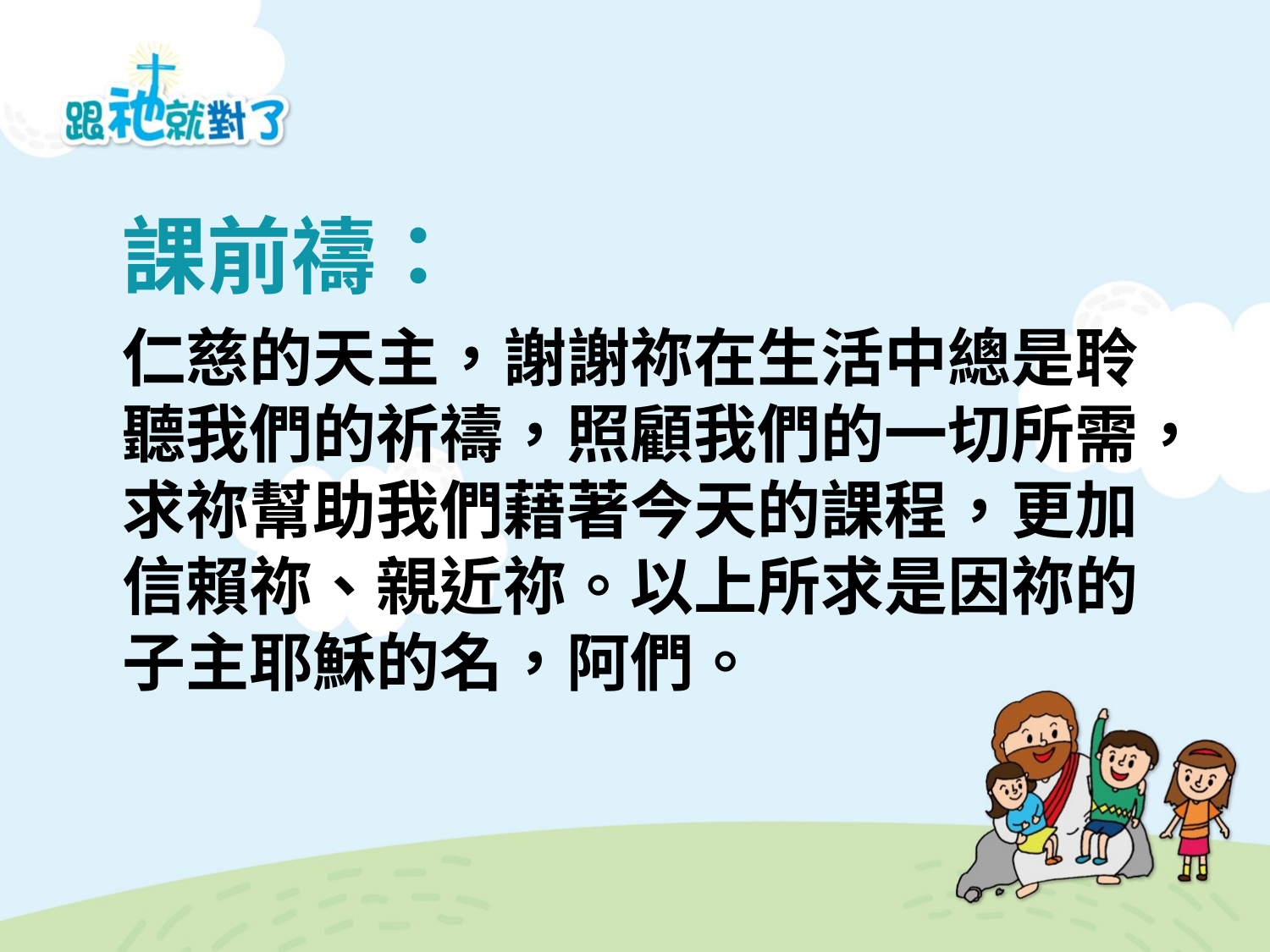

課前禱：
仁慈的天主，謝謝祢在生活中總是聆聽我們的祈禱，照顧我們的一切所需，求祢幫助我們藉著今天的課程，更加信賴祢、親近祢。以上所求是因祢的子主耶穌的名，阿們。